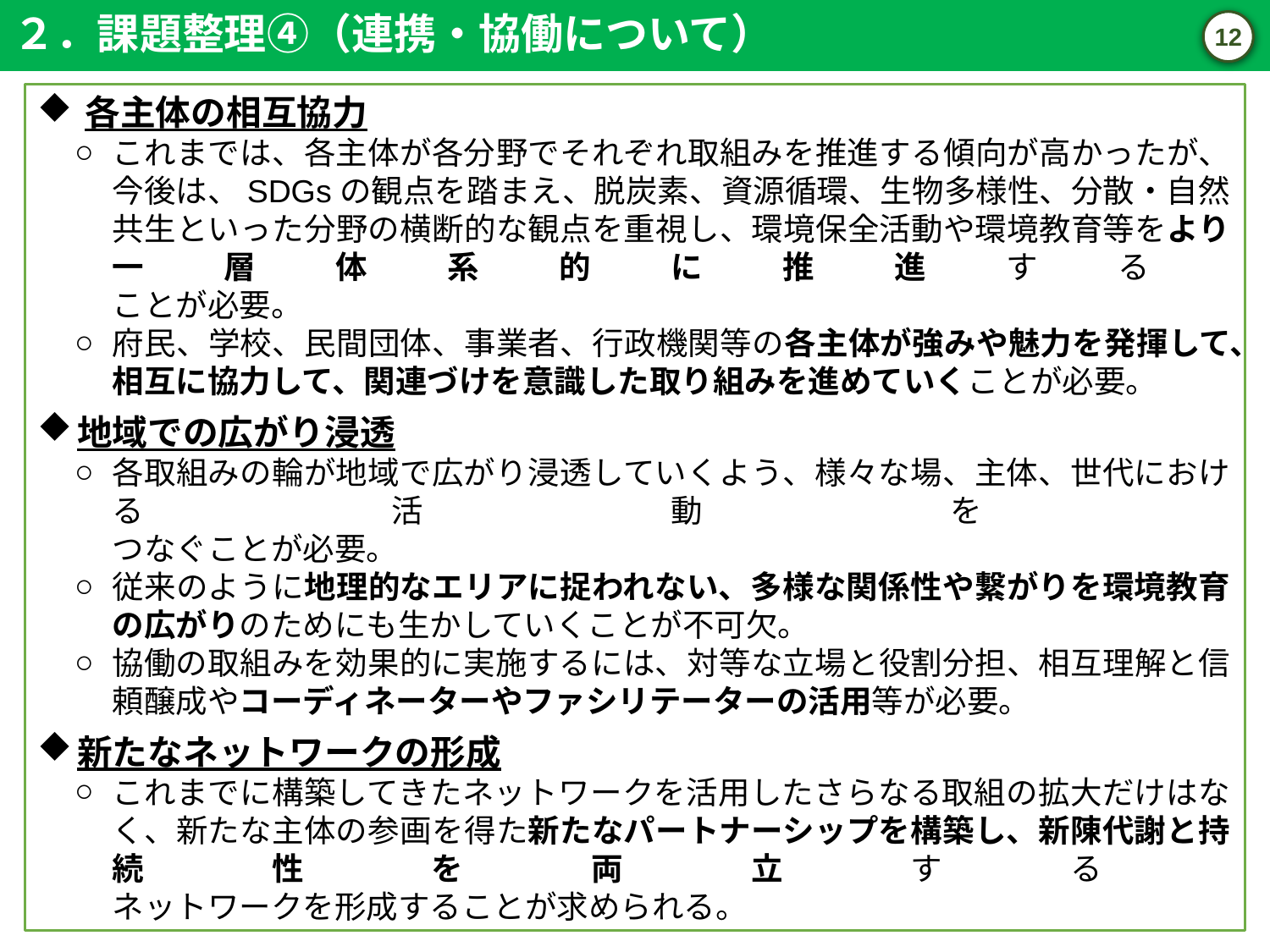

２．課題整理④（連携・協働について）
12
各主体の相互協力
これまでは、各主体が各分野でそれぞれ取組みを推進する傾向が高かったが、今後は、SDGsの観点を踏まえ、脱炭素、資源循環、生物多様性、分散・自然共生といった分野の横断的な観点を重視し、環境保全活動や環境教育等をより一層体系的に推進する
ことが必要。
府民、学校、民間団体、事業者、行政機関等の各主体が強みや魅力を発揮して、相互に協力して、関連づけを意識した取り組みを進めていくことが必要。
地域での広がり浸透
各取組みの輪が地域で広がり浸透していくよう、様々な場、主体、世代における活動を
つなぐことが必要。
従来のように地理的なエリアに捉われない、多様な関係性や繋がりを環境教育の広がりのためにも生かしていくことが不可欠。
協働の取組みを効果的に実施するには、対等な立場と役割分担、相互理解と信頼醸成やコーディネーターやファシリテーターの活用等が必要。
新たなネットワークの形成
これまでに構築してきたネットワークを活用したさらなる取組の拡大だけはなく、新たな主体の参画を得た新たなパートナーシップを構築し、新陳代謝と持続性を両立する
ネットワークを形成することが求められる。